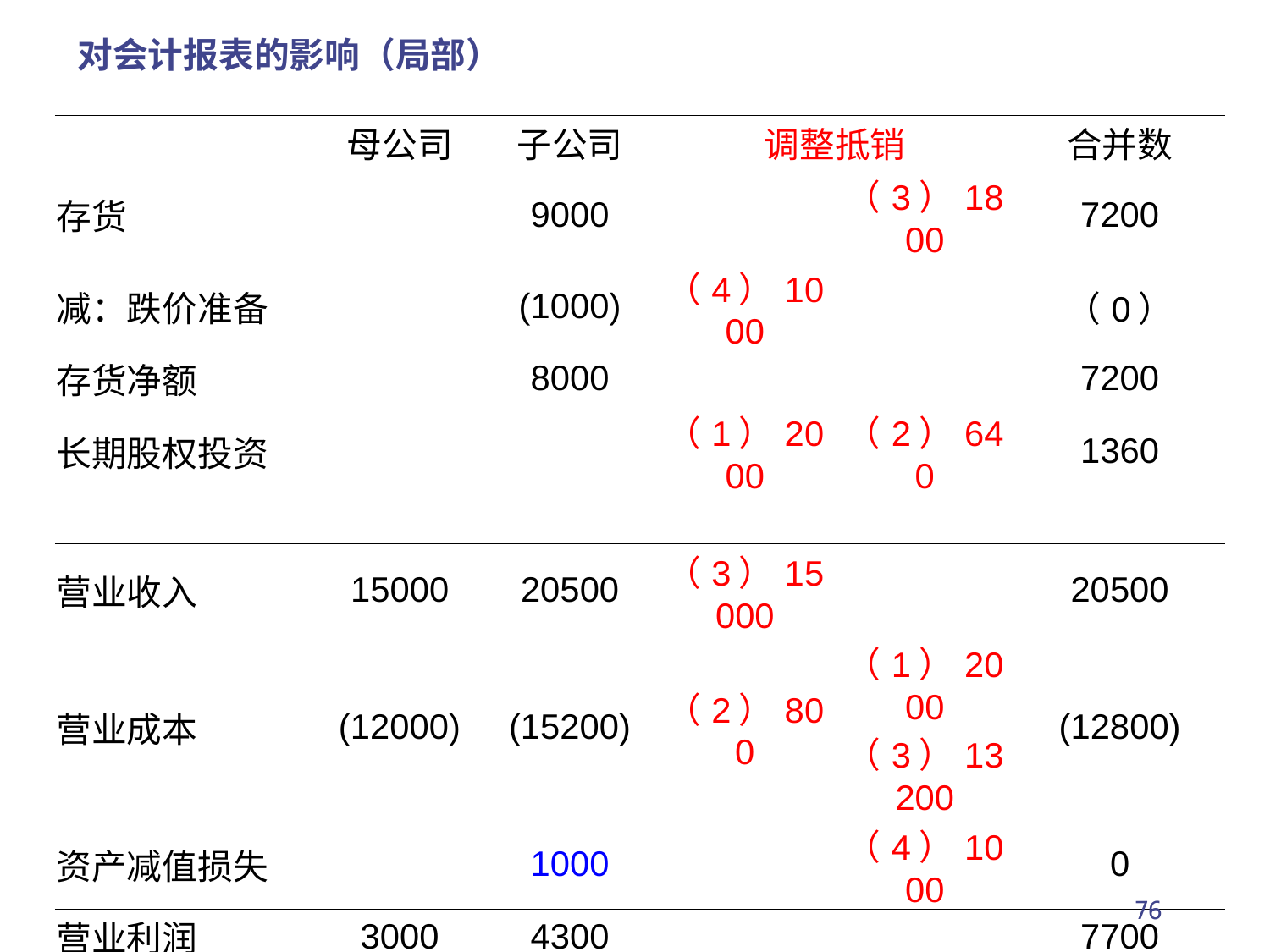

对会计报表的影响（局部）
|  | 母公司 | 子公司 | 调整抵销 |  | 合并数 |
| --- | --- | --- | --- | --- | --- |
| 存货 |  | 9000 |  | （3）1800 | 7200 |
| 减：跌价准备 |  | (1000) | （4）1000 |  | （0） |
| 存货净额 |  | 8000 |  |  | 7200 |
| 长期股权投资 |  |  | （1）2000 | （2）640 | 1360 |
|  |  |  |  |  |  |
| 营业收入 | 15000 | 20500 | （3）15000 |  | 20500 |
| 营业成本 | (12000) | (15200) | （2）800 | （1）2000 （3）13200 | (12800) |
| 资产减值损失 |  | 1000 |  | （4）1000 | 0 |
| 营业利润 | 3000 | 4300 |  |  | 7700 |
76